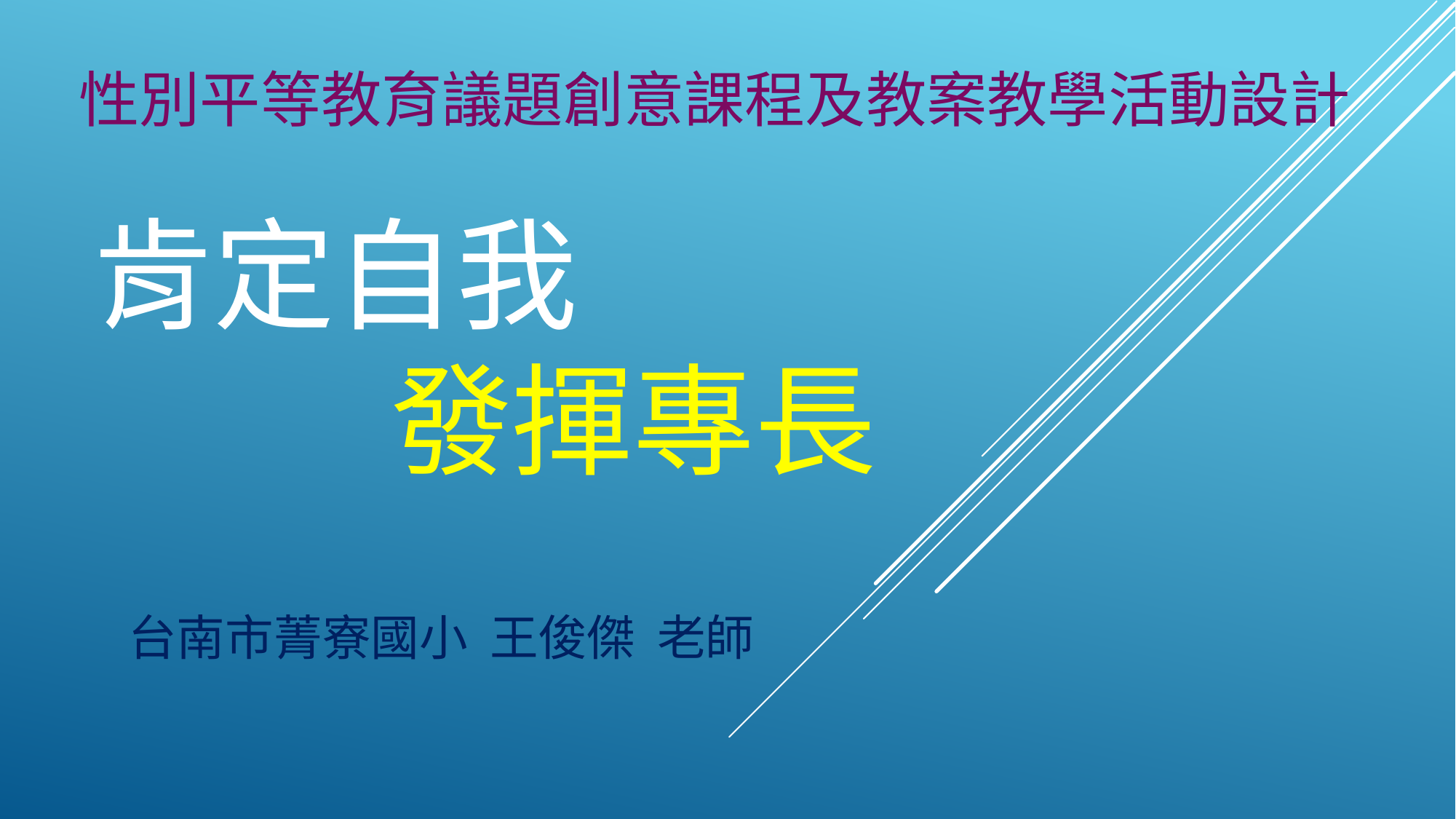

性別平等教育議題創意課程及教案教學活動設計
# 肯定自我 發揮專長
台南市菁寮國小  王俊傑  老師